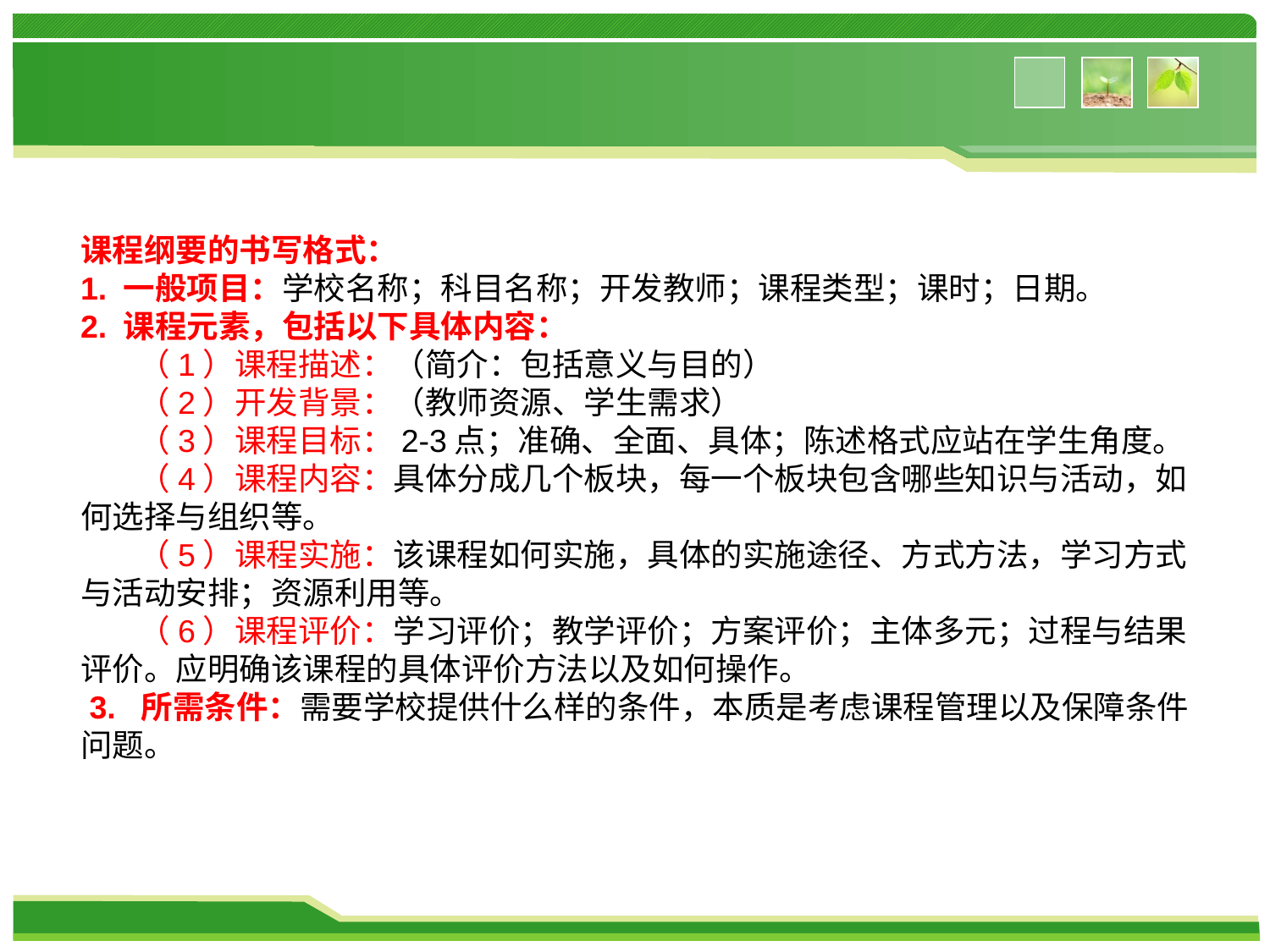

课程纲要的书写格式：
1. 一般项目：学校名称；科目名称；开发教师；课程类型；课时；日期。
2. 课程元素，包括以下具体内容：
       （1）课程描述：（简介：包括意义与目的）
       （2）开发背景：（教师资源、学生需求）
       （3）课程目标：2-3点；准确、全面、具体；陈述格式应站在学生角度。
       （4）课程内容：具体分成几个板块，每一个板块包含哪些知识与活动，如何选择与组织等。
       （5）课程实施：该课程如何实施，具体的实施途径、方式方法，学习方式与活动安排；资源利用等。
       （6）课程评价：学习评价；教学评价；方案评价；主体多元；过程与结果评价。应明确该课程的具体评价方法以及如何操作。
 3.  所需条件：需要学校提供什么样的条件，本质是考虑课程管理以及保障条件问题。